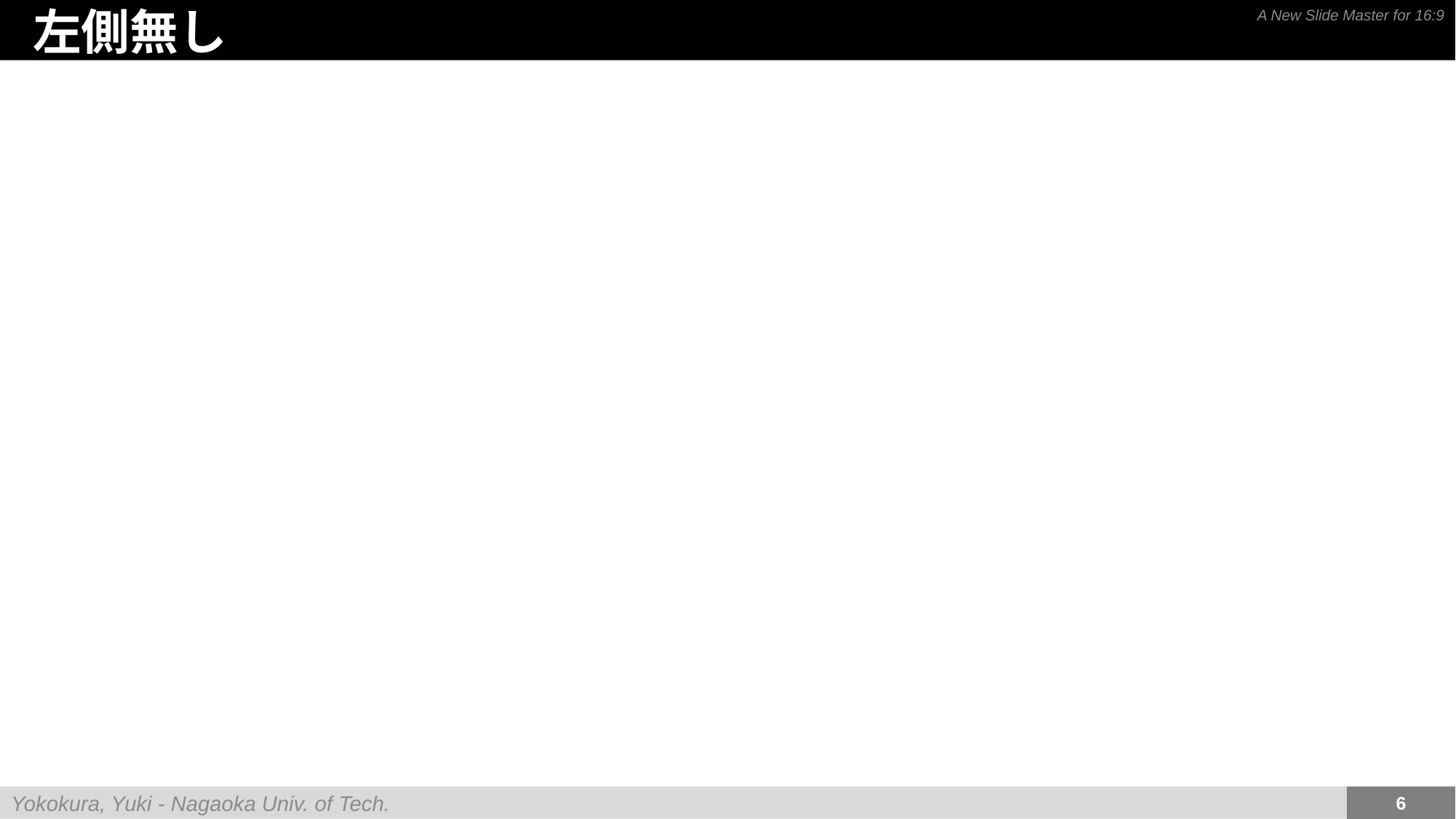

# 左側無し
A New Slide Master for 16:9
Yokokura, Yuki - Nagaoka Univ. of Tech.
6